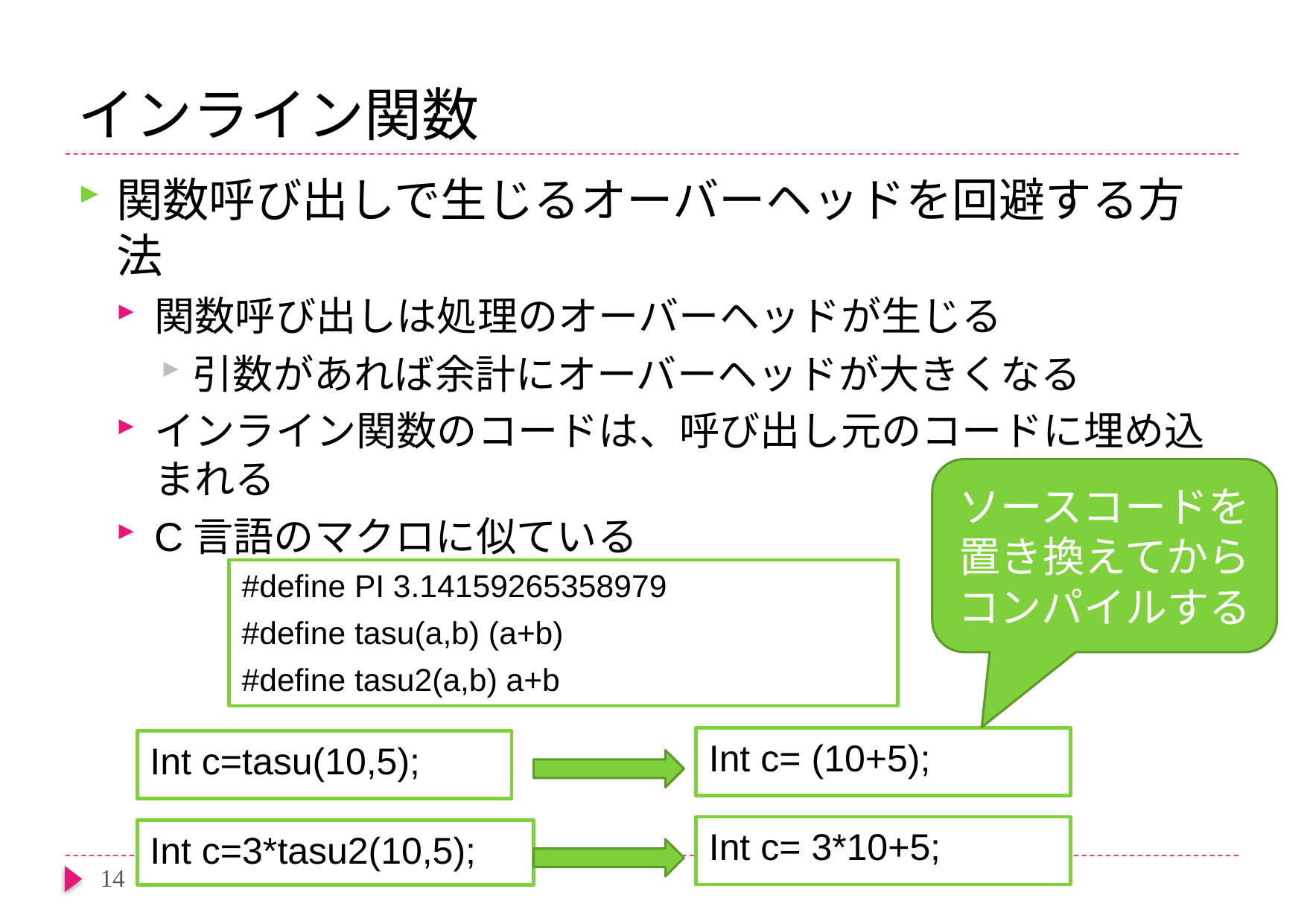

# インライン関数
関数呼び出しで生じるオーバーヘッドを回避する方法
関数呼び出しは処理のオーバーヘッドが生じる
引数があれば余計にオーバーヘッドが大きくなる
インライン関数のコードは、呼び出し元のコードに埋め込まれる
C言語のマクロに似ている

ソースコードを置き換えてからコンパイルする
#define PI 3.14159265358979
#define tasu(a,b) (a+b)
#define tasu2(a,b) a+b

Int c= (10+5);
Int c=tasu(10,5);

Int c= 3*10+5;
Int c=3*tasu2(10,5);

14